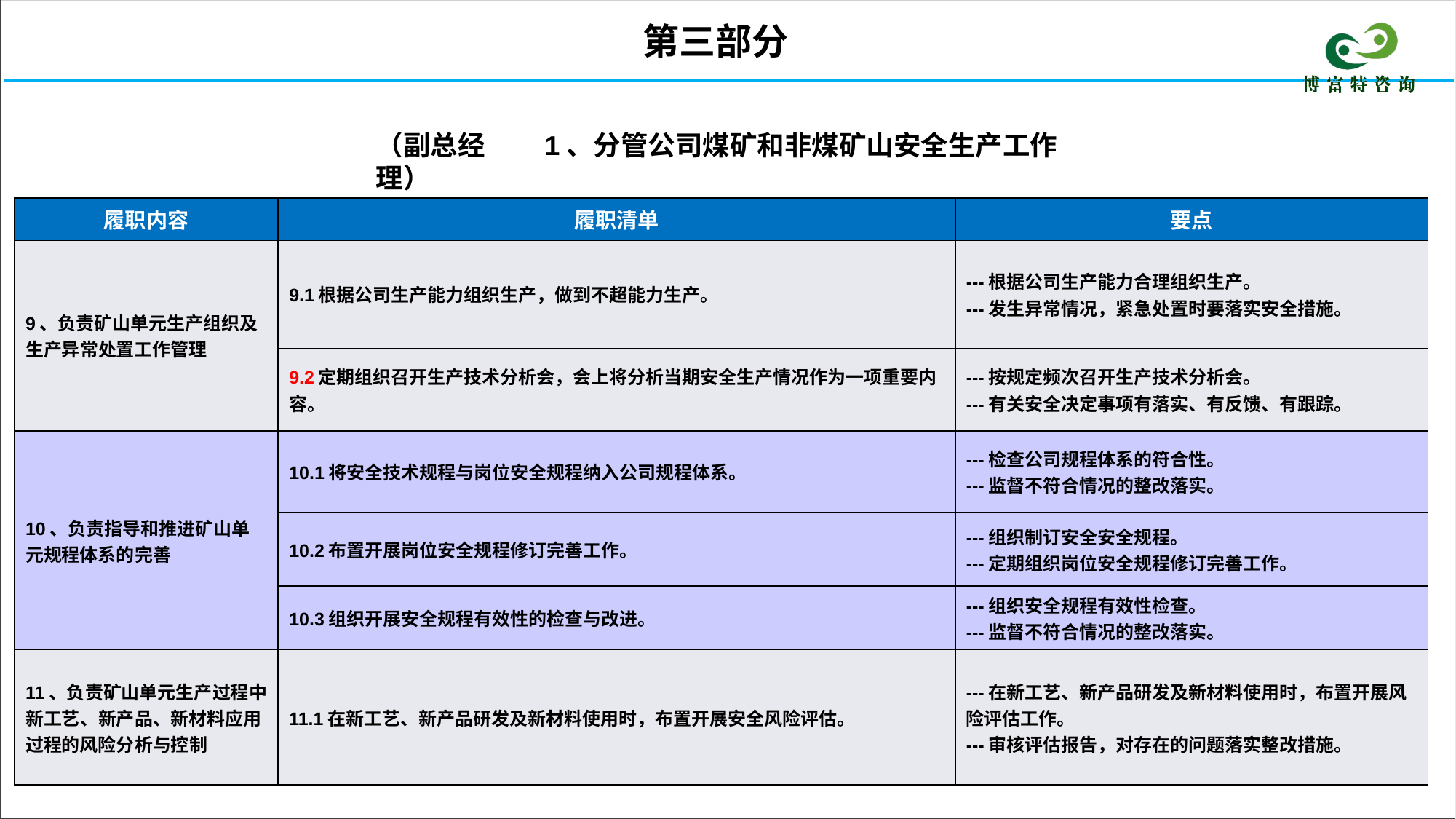

第三部分
25
（副总经理）
1、分管公司煤矿和非煤矿山安全生产工作
| 履职内容 | 履职清单 | 要点 |
| --- | --- | --- |
| 9、负责矿山单元生产组织及生产异常处置工作管理 | 9.1根据公司生产能力组织生产，做到不超能力生产。 | ---根据公司生产能力合理组织生产。 ---发生异常情况，紧急处置时要落实安全措施。 |
|  | 9.2定期组织召开生产技术分析会，会上将分析当期安全生产情况作为一项重要内容。 | ---按规定频次召开生产技术分析会。 ---有关安全决定事项有落实、有反馈、有跟踪。 |
| 10、负责指导和推进矿山单元规程体系的完善 | 10.1将安全技术规程与岗位安全规程纳入公司规程体系。 | ---检查公司规程体系的符合性。 ---监督不符合情况的整改落实。 |
|  | 10.2布置开展岗位安全规程修订完善工作。 | ---组织制订安全安全规程。 ---定期组织岗位安全规程修订完善工作。 |
|  | 10.3组织开展安全规程有效性的检查与改进。 | ---组织安全规程有效性检查。 ---监督不符合情况的整改落实。 |
| 11、负责矿山单元生产过程中新工艺、新产品、新材料应用过程的风险分析与控制 | 11.1在新工艺、新产品研发及新材料使用时，布置开展安全风险评估。 | ---在新工艺、新产品研发及新材料使用时，布置开展风险评估工作。 ---审核评估报告，对存在的问题落实整改措施。 |